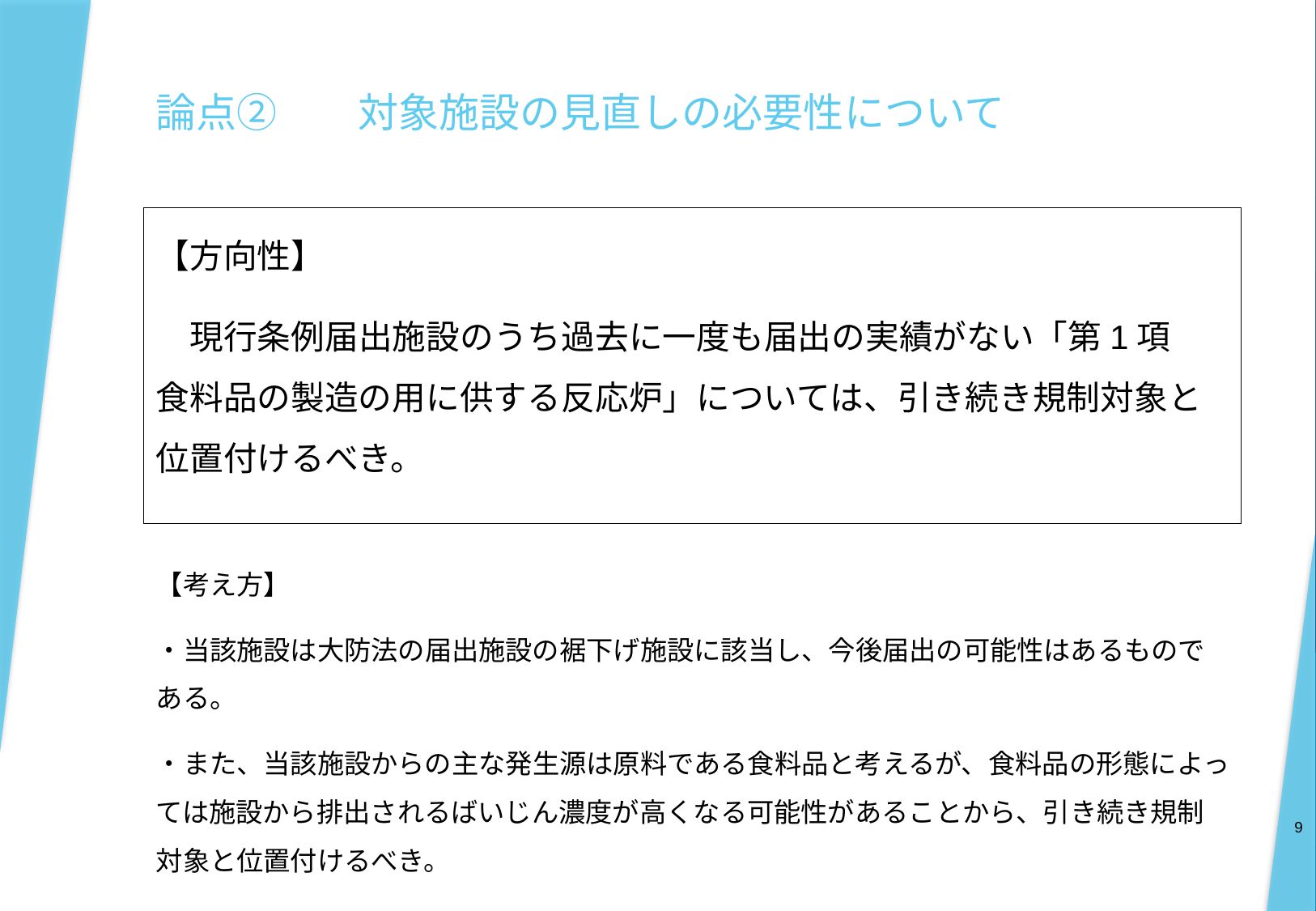

# 論点②　　対象施設の見直しの必要性について
【方向性】
　現行条例届出施設のうち過去に一度も届出の実績がない「第1項　食料品の製造の用に供する反応炉」については、引き続き規制対象と位置付けるべき。

【考え方】
・当該施設は大防法の届出施設の裾下げ施設に該当し、今後届出の可能性はあるものである。
・また、当該施設からの主な発生源は原料である食料品と考えるが、食料品の形態によっては施設から排出されるばいじん濃度が高くなる可能性があることから、引き続き規制対象と位置付けるべき。

9